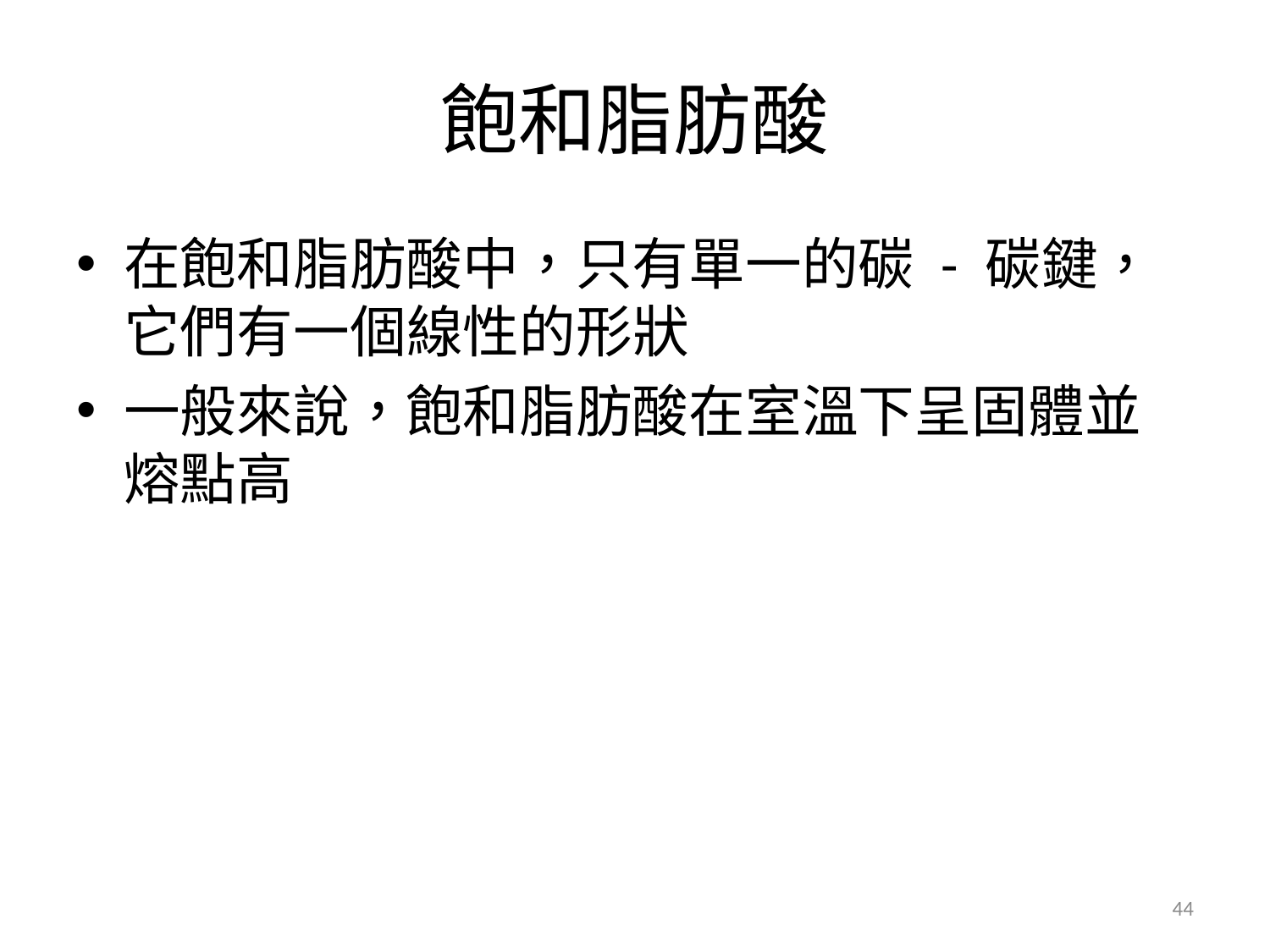

# 飽和脂肪酸
在飽和脂肪酸中，只有單一的碳 - 碳鍵，它們有一個線性的形狀
一般來說，飽和脂肪酸在室溫下呈固體並熔點高

44